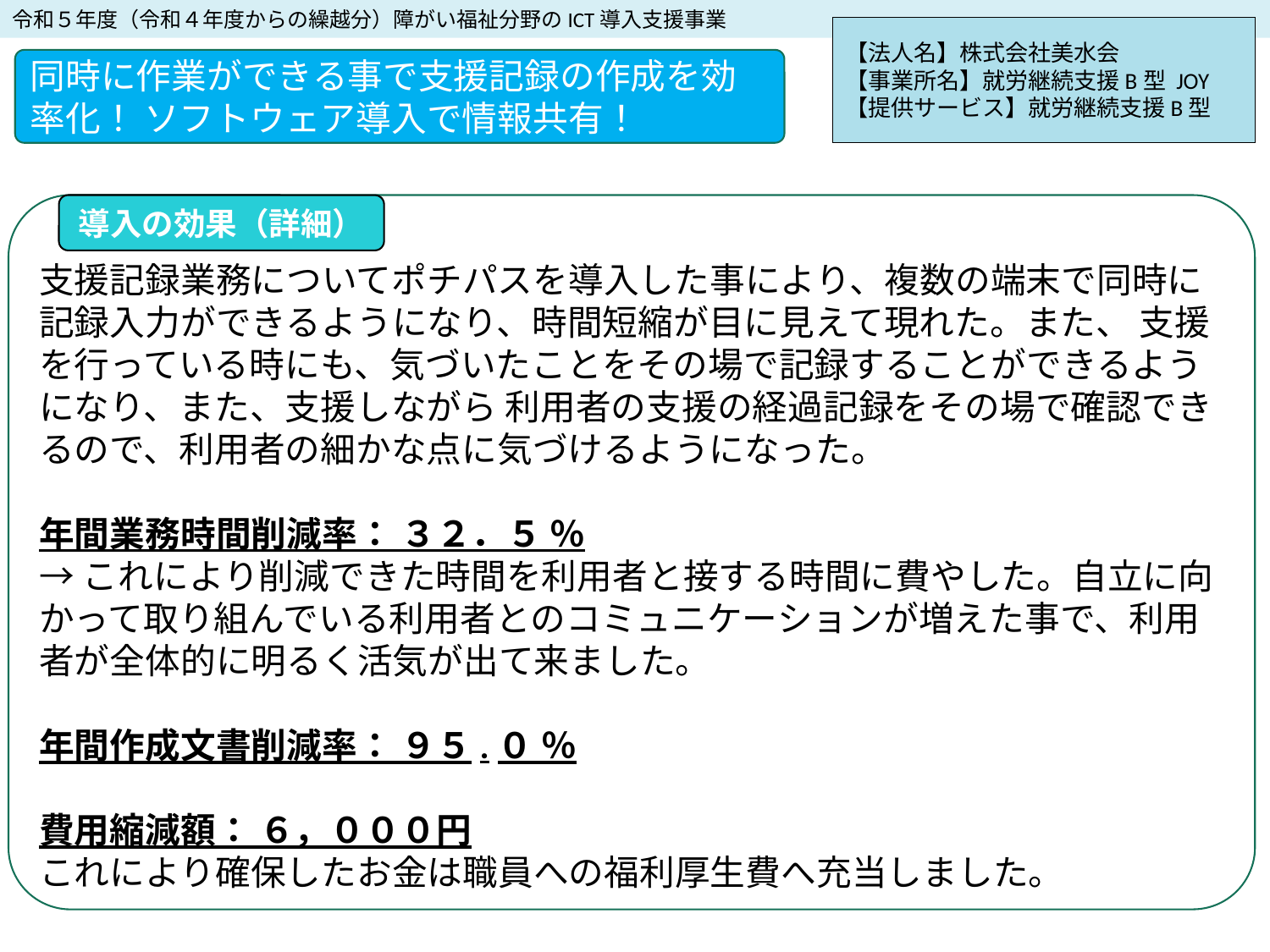

令和５年度（令和４年度からの繰越分）障がい福祉分野のICT導入支援事業
【法人名】株式会社美水会
【事業所名】就労継続支援B型 JOY
【提供サービス】就労継続支援B型
同時に作業ができる事で支援記録の作成を効率化！ ソフトウェア導入で情報共有！

支援記録業務についてポチパスを導入した事により、複数の端末で同時に記録入力ができるようになり、時間短縮が目に見えて現れた。また、 支援を行っている時にも、気づいたことをその場で記録することができるようになり、また、支援しながら 利用者の支援の経過記録をその場で確認できるので、利用者の細かな点に気づけるようになった。

年間業務時間削減率： ３２．５ ％
→これにより削減できた時間を利用者と接する時間に費やした。自立に向かって取り組んでいる利用者とのコミュニケーションが増えた事で、利用者が全体的に明るく活気が出て来ました。

年間作成文書削減率： ９５.０ ％

費用縮減額： ６，０００円
これにより確保したお金は職員への福利厚生費へ充当しました。
導入の効果（詳細）